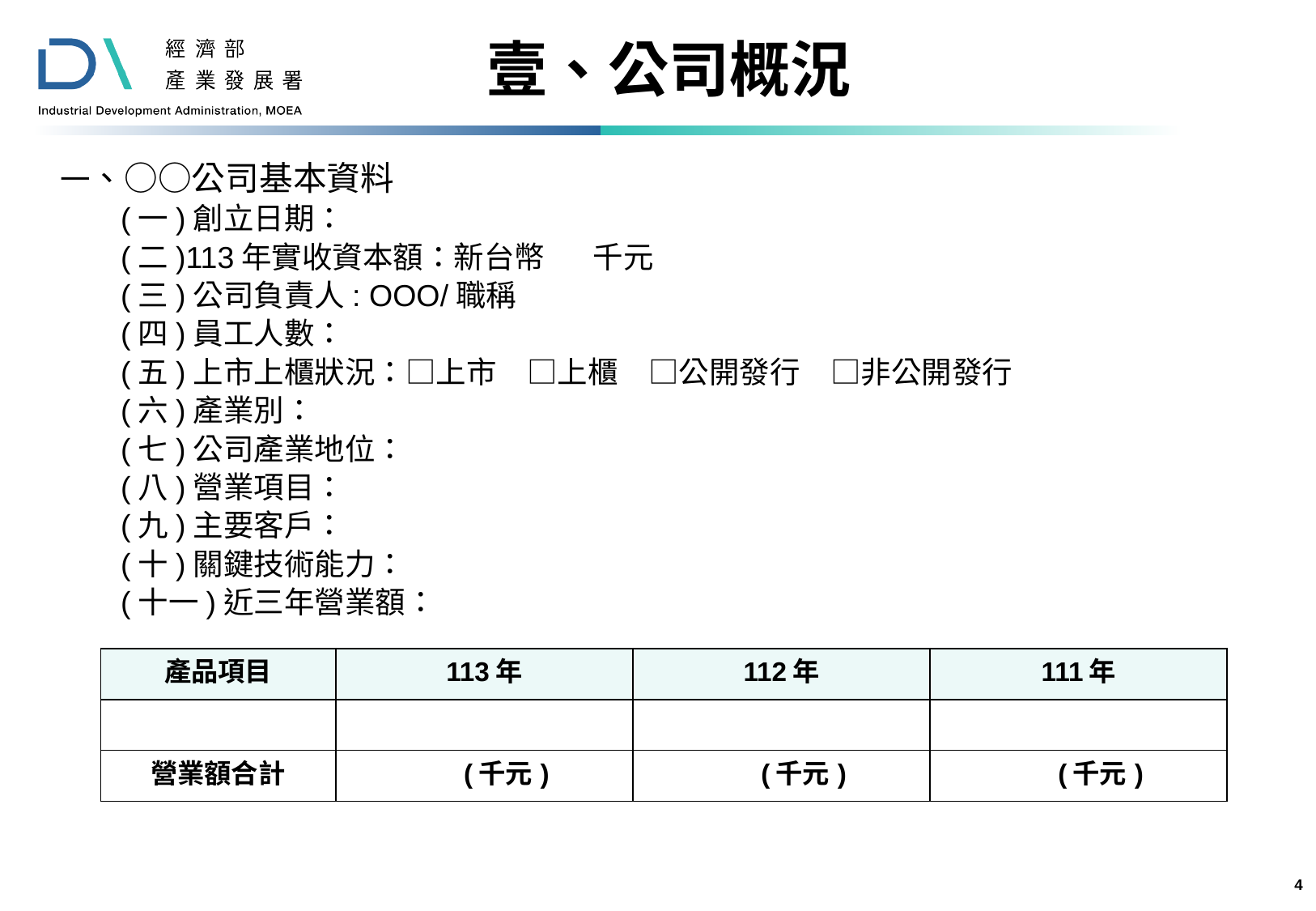

壹、公司概況
一、○○公司基本資料
(一)創立日期：
(二)113年實收資本額：新台幣       千元
(三)公司負責人: OOO/職稱
(四)員工人數：
(五)上市上櫃狀況：□上市　□上櫃　□公開發行　□非公開發行
(六)產業別：
(七)公司產業地位：
(八)營業項目：
(九)主要客戶：
(十)關鍵技術能力：
(十一)近三年營業額：
| 產品項目 | 113年 | 112年 | 111年 |
| --- | --- | --- | --- |
|  |  |  |  |
| 營業額合計 | (千元) | (千元) | (千元) |
4